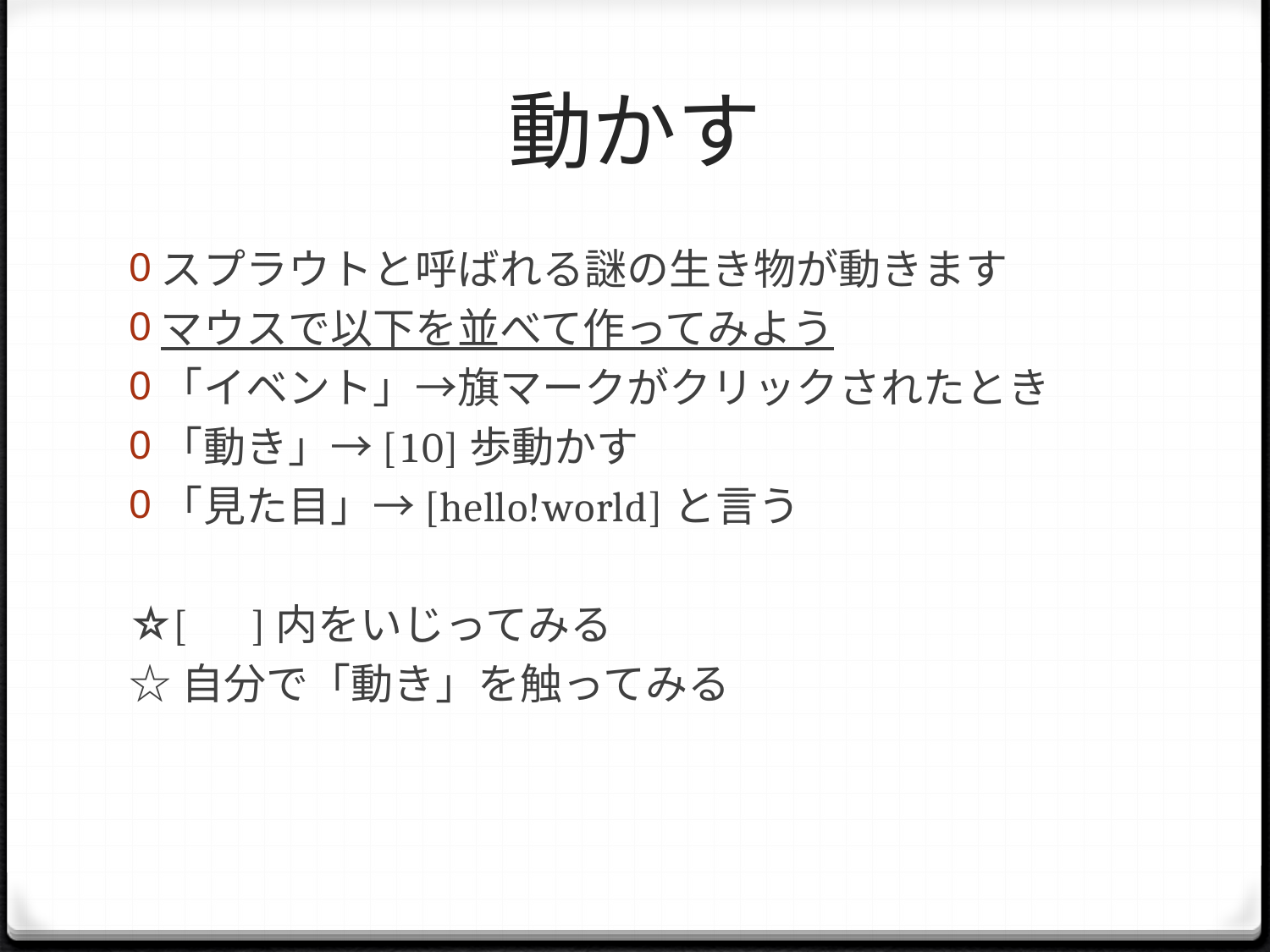

# 動かす
スプラウトと呼ばれる謎の生き物が動きます
マウスで以下を並べて作ってみよう
「イベント」→旗マークがクリックされたとき
「動き」→[10]歩動かす
「見た目」→[hello!world]と言う

☆[　]内をいじってみる
☆自分で「動き」を触ってみる